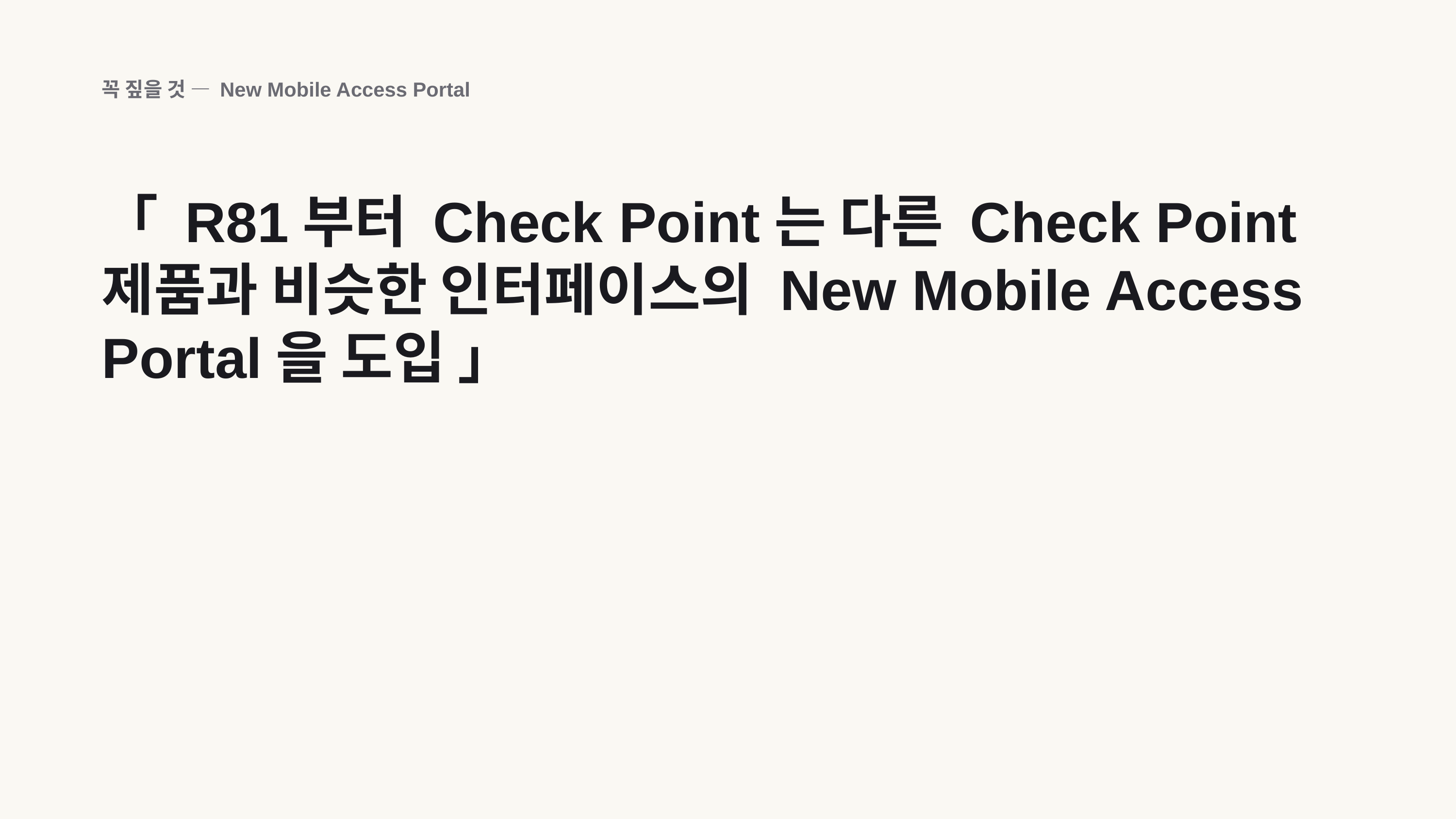

꼭 짚을 것 — New Mobile Access Portal
「 R81부터 Check Point는 다른 Check Point 제품과 비슷한 인터페이스의 New Mobile Access Portal을 도입 」